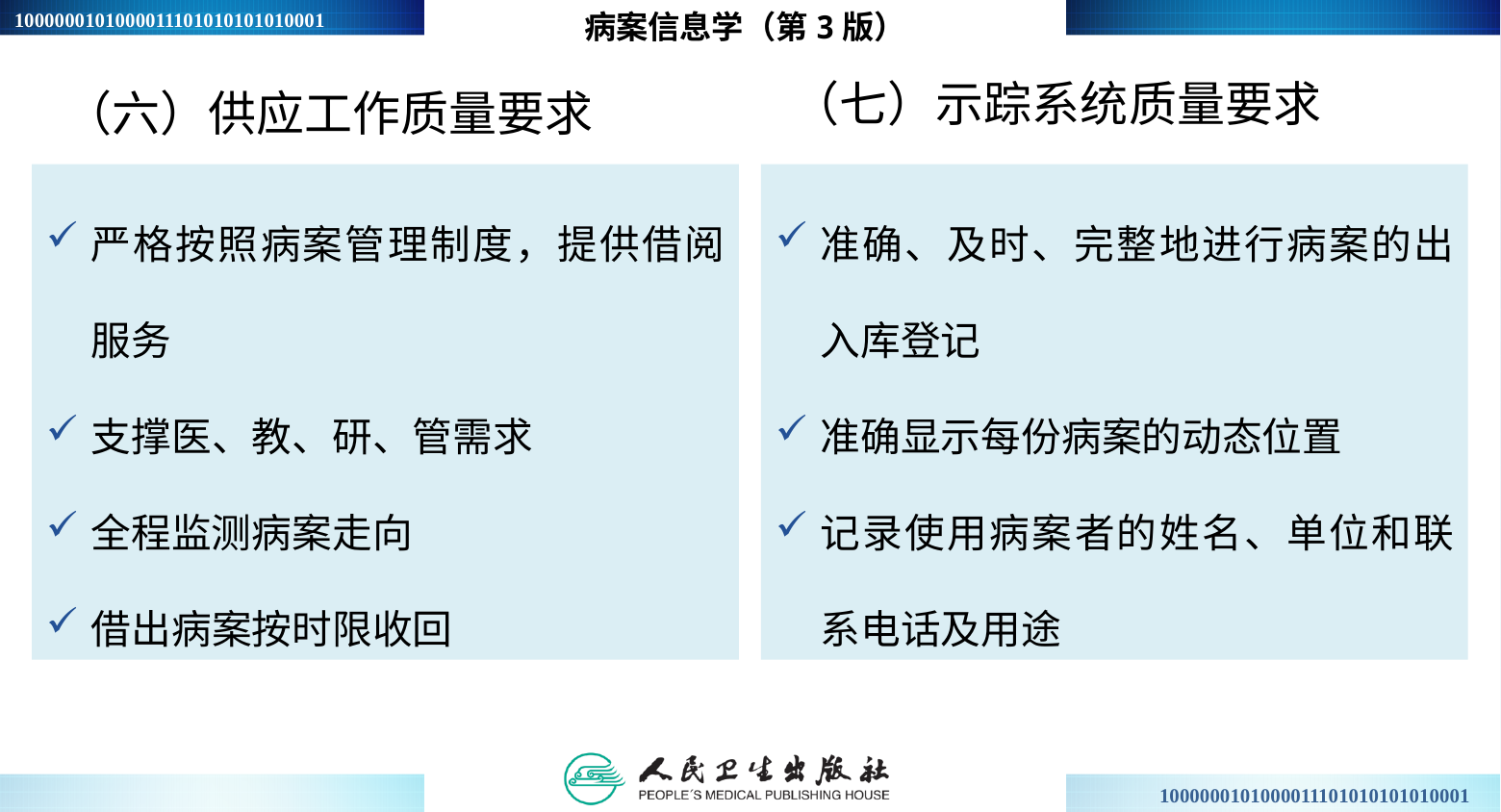

病案信息学（第3版）
（七）示踪系统质量要求
（六）供应工作质量要求
严格按照病案管理制度，提供借阅服务
支撑医、教、研、管需求
全程监测病案走向
借出病案按时限收回
准确、及时、完整地进行病案的出入库登记
准确显示每份病案的动态位置
记录使用病案者的姓名、单位和联系电话及用途